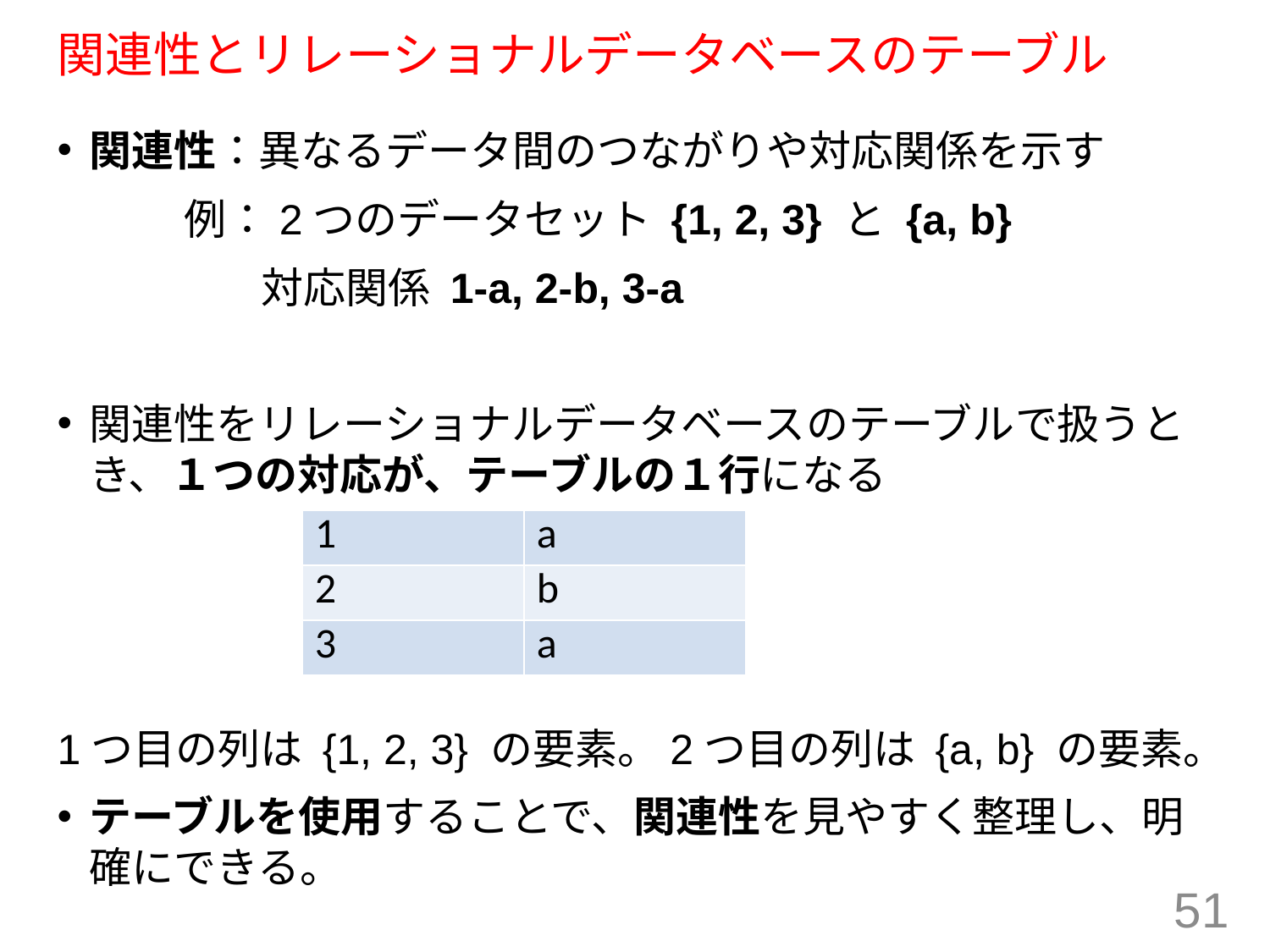

# 関連性とリレーショナルデータベースのテーブル
関連性：異なるデータ間のつながりや対応関係を示す
　　　例：2つのデータセット {1, 2, 3} と {a, b}
	       対応関係 1-a, 2-b, 3-a

関連性をリレーショナルデータベースのテーブルで扱うとき、１つの対応が、テーブルの１行になる

1つ目の列は {1, 2, 3} の要素。2つ目の列は {a, b} の要素。
テーブルを使用することで、関連性を見やすく整理し、明確にできる。
| 1 | a |
| --- | --- |
| 2 | b |
| 3 | a |
51